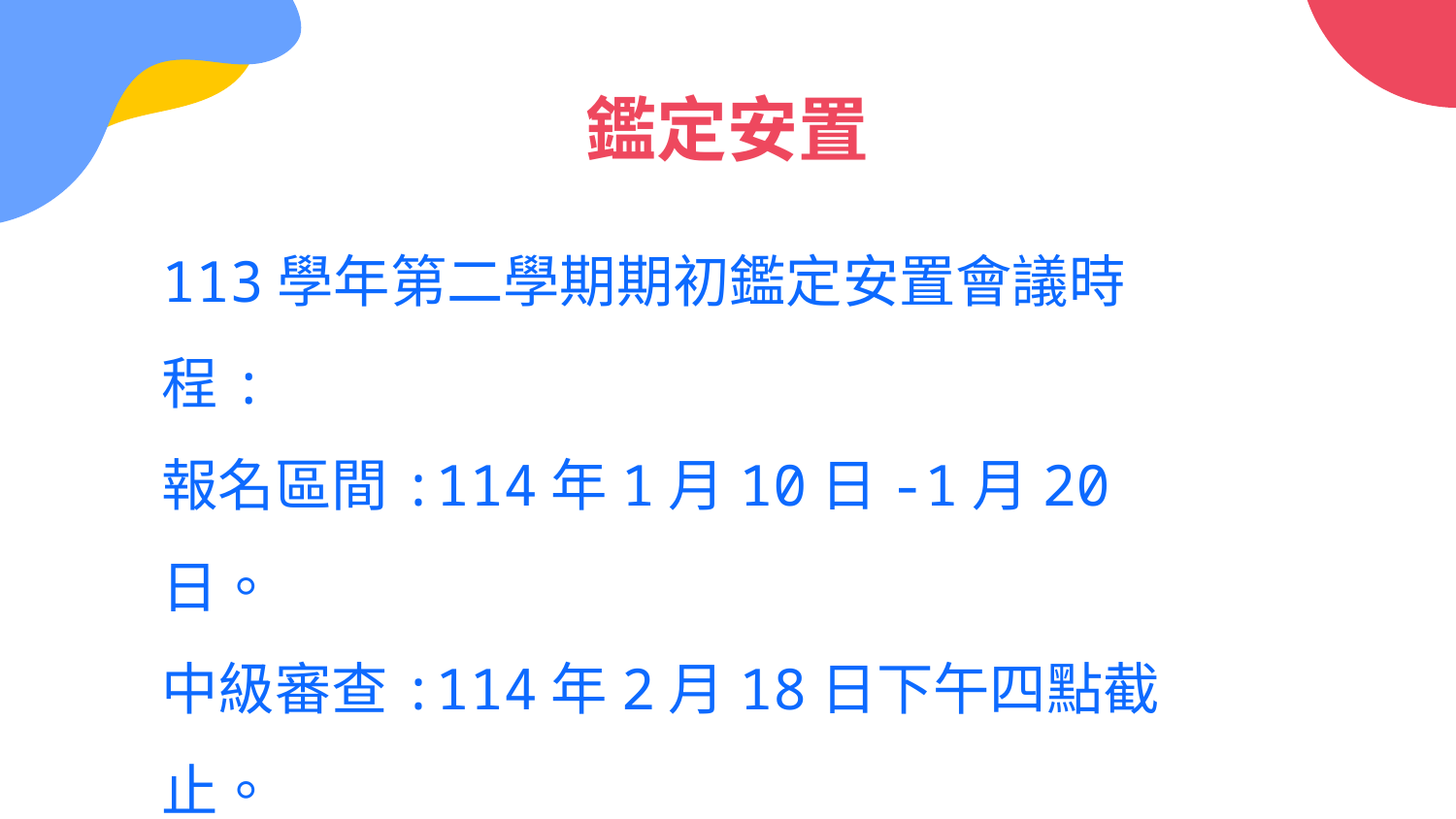

# 鑑定安置
113學年第二學期期初鑑定安置會議時程:
報名區間:114年1月10日-1月20日。
中級審查:114年2月18日下午四點截止。
資料繳交:114年2月21日。
會議日期:114年2月25-27日。